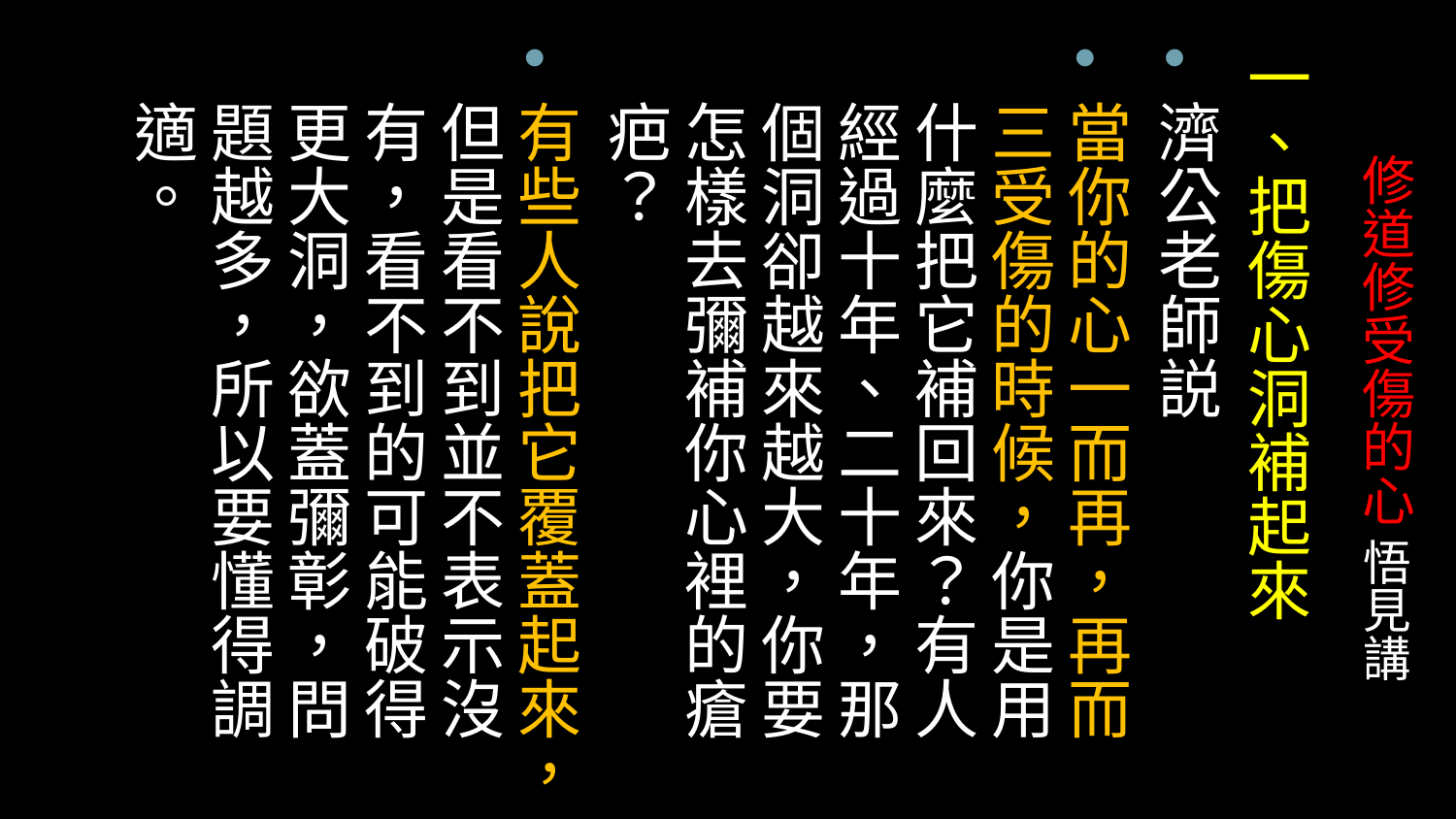

一、把傷心洞補起來
濟公老師説
當你的心一而再，再而三受傷的時候，你是用什麼把它補回來？有人經過十年、二十年，那個洞卻越來越大，你要怎樣去彌補你心裡的瘡疤？
有些人說把它覆蓋起來，但是看不到並不表示沒有，看不到的可能破得更大洞，欲蓋彌彰，問題越多，所以要懂得調適。

# 修道修受傷的心 悟見講